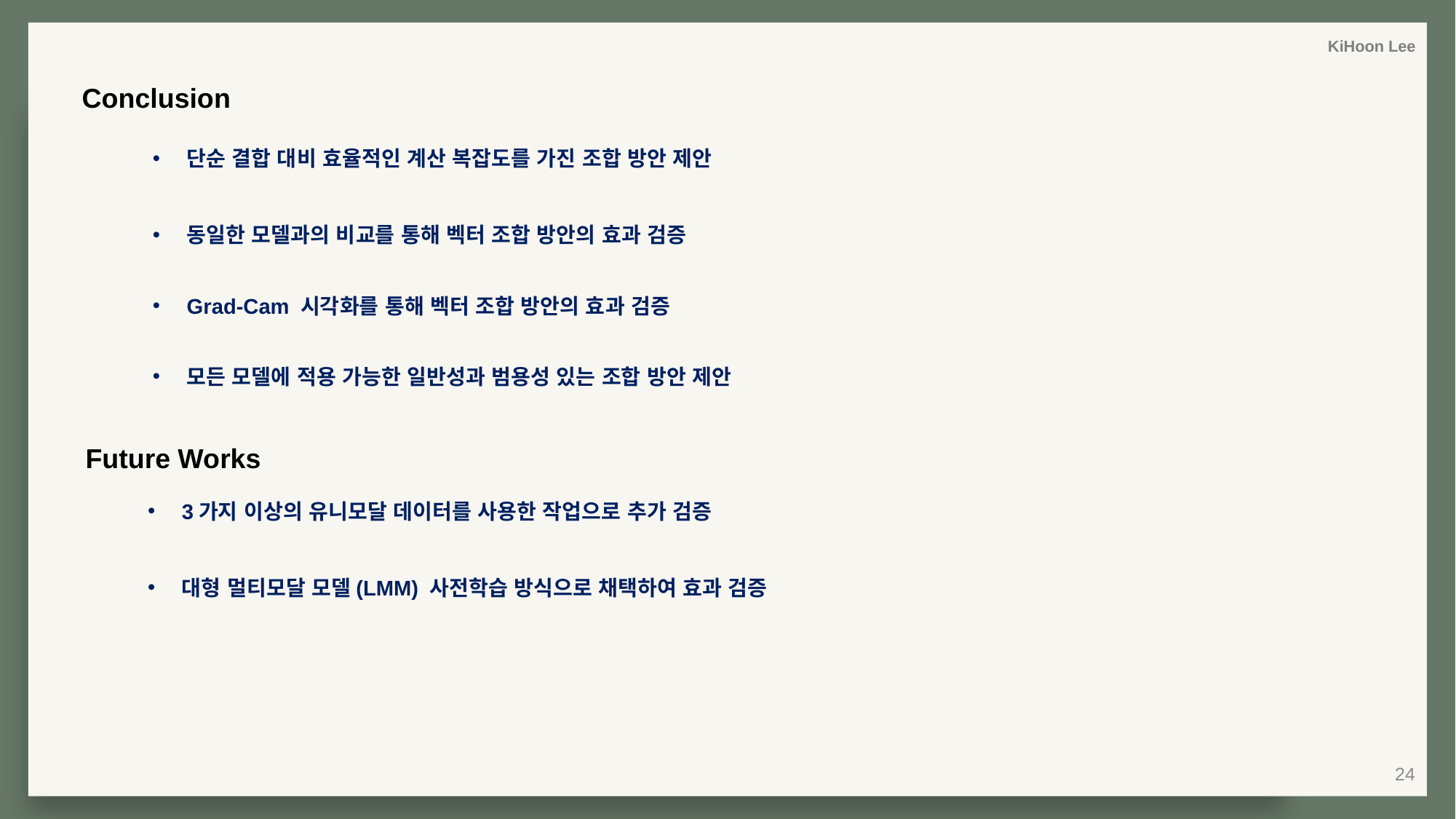

KiHoon Lee
Conclusion
단순 결합 대비 효율적인 계산 복잡도를 가진 조합 방안 제안

동일한 모델과의 비교를 통해 벡터 조합 방안의 효과 검증

Grad-Cam 시각화를 통해 벡터 조합 방안의 효과 검증

모든 모델에 적용 가능한 일반성과 범용성 있는 조합 방안 제안
Future Works
3가지 이상의 유니모달 데이터를 사용한 작업으로 추가 검증

대형 멀티모달 모델(LMM) 사전학습 방식으로 채택하여 효과 검증
24